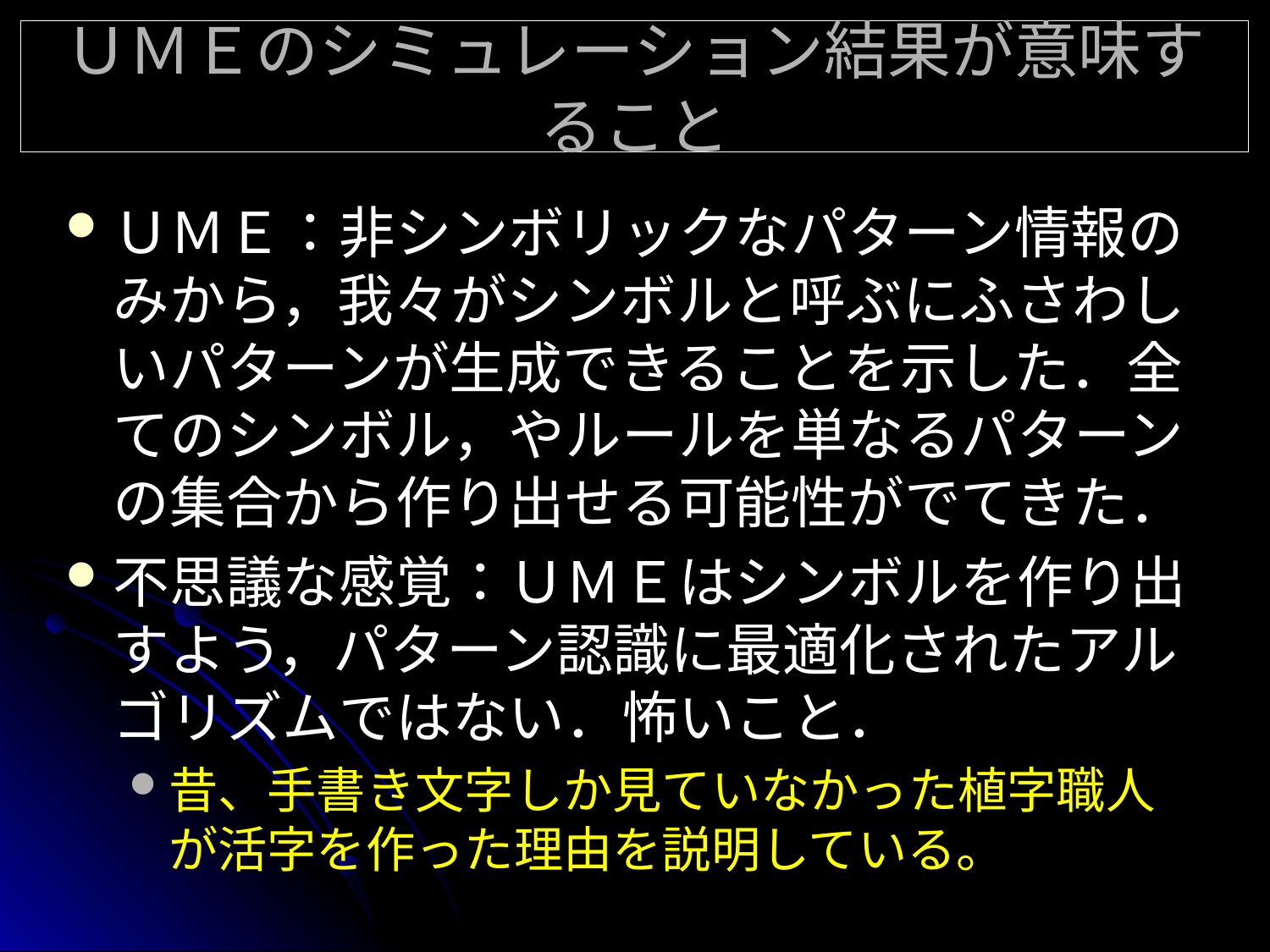

# ＵＭＥのシミュレーション結果が意味すること
ＵＭＥ：非シンボリックなパターン情報のみから，我々がシンボルと呼ぶにふさわしいパターンが生成できることを示した．全てのシンボル，やルールを単なるパターンの集合から作り出せる可能性がでてきた．
不思議な感覚：ＵＭＥはシンボルを作り出すよう，パターン認識に最適化されたアルゴリズムではない．怖いこと．
昔、手書き文字しか見ていなかった植字職人が活字を作った理由を説明している。